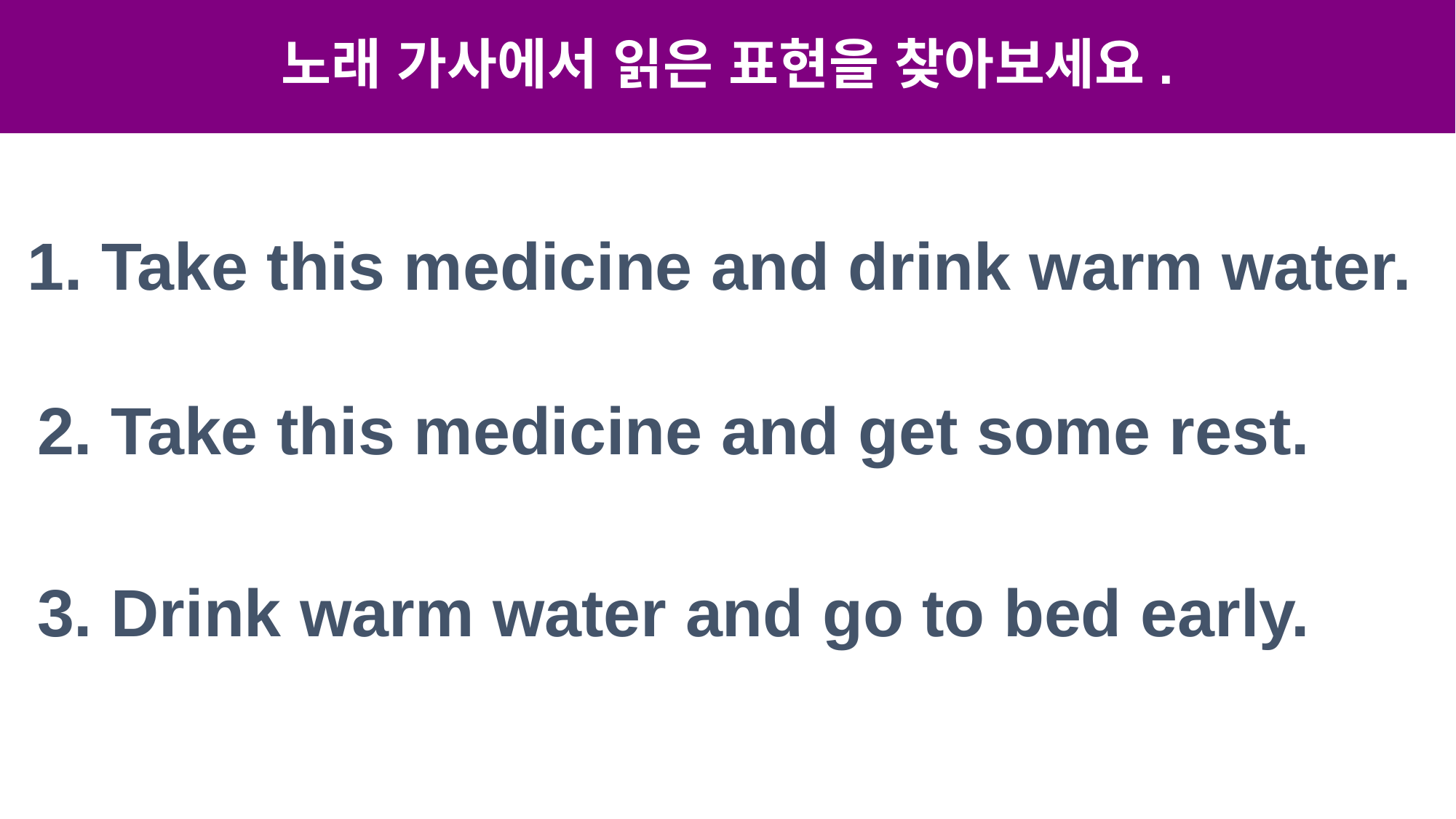

노래 가사에서 읽은 표현을 찾아보세요.
1. Take this medicine and drink warm water.
2. Take this medicine and get some rest.
3. Drink warm water and go to bed early.